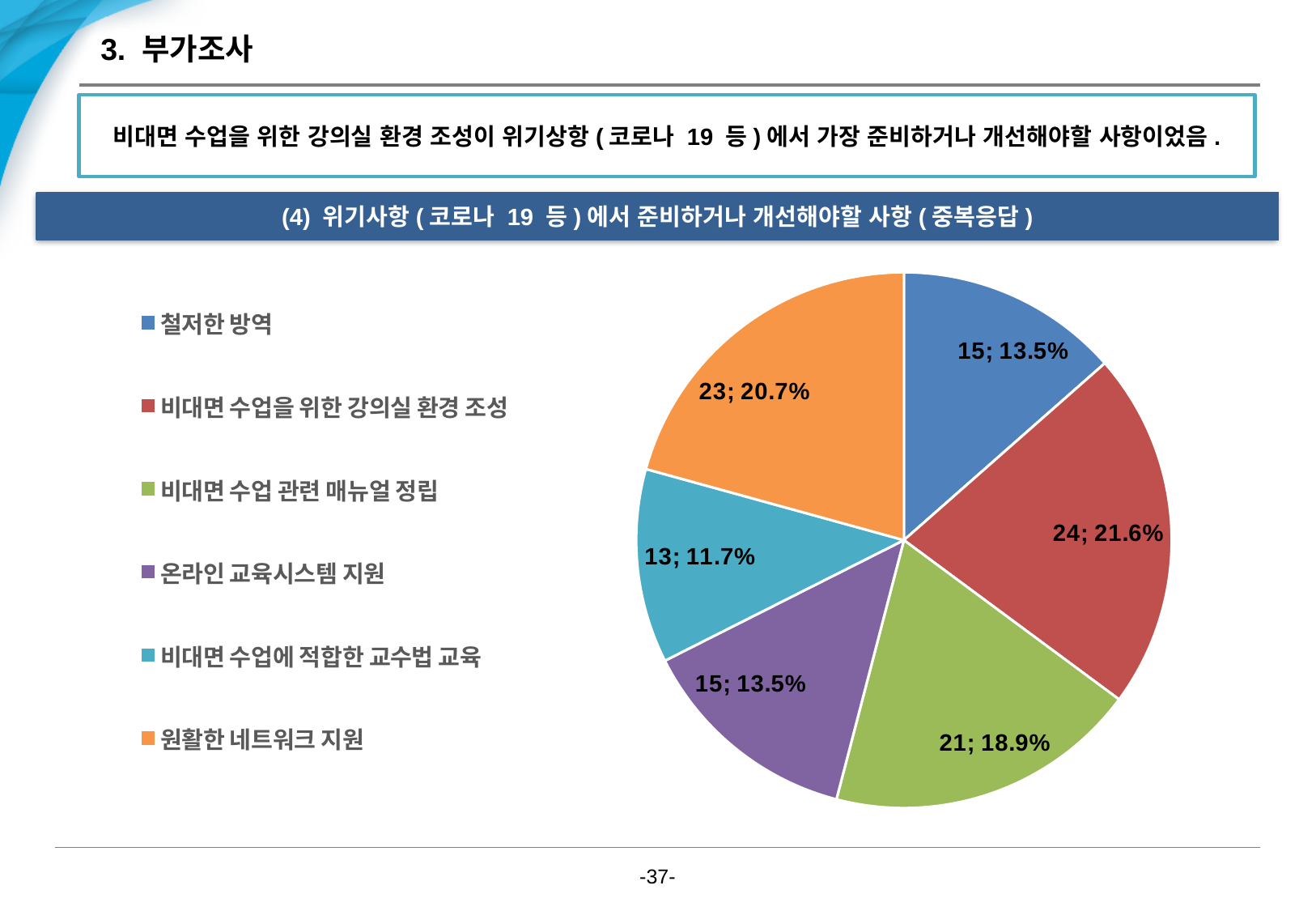

# 3. 부가조사

비대면 수업을 위한 강의실 환경 조성이 위기상항(코로나 19 등)에서 가장 준비하거나 개선해야할 사항이었음.
(4) 위기사항(코로나 19 등)에서 준비하거나 개선해야할 사항(중복응답)

### Chart

| Category | 판매 |
|---|---|
| 철저한 방역 | 15.0 |
| 비대면 수업을 위한 강의실 환경 조성 | 24.0 |
| 비대면 수업 관련 매뉴얼 정립 | 21.0 |
| 온라인 교육시스템 지원 | 15.0 |
| 비대면 수업에 적합한 교수법 교육 | 13.0 |
| 원활한 네트워크 지원 | 23.0 |
-37-